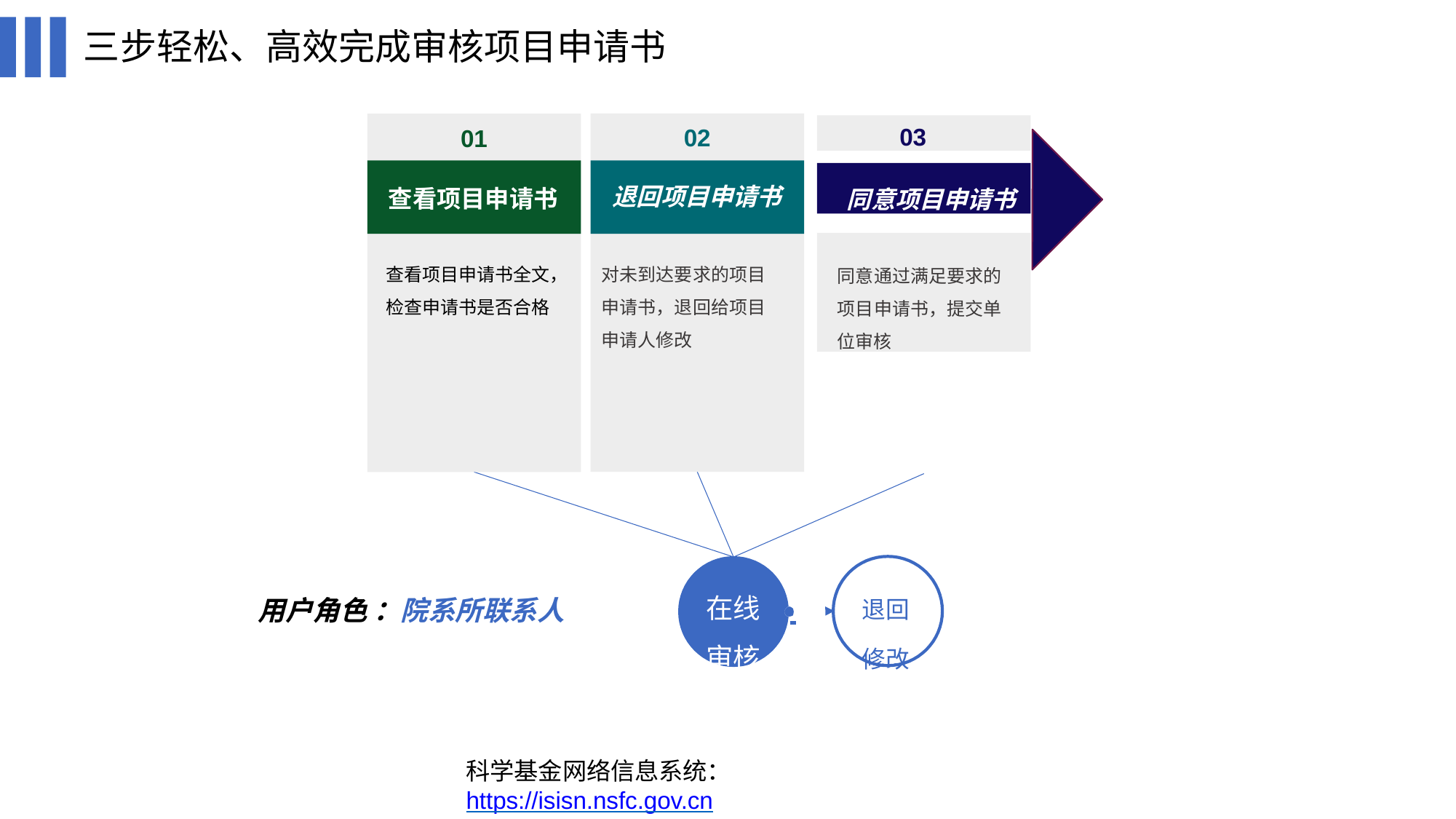

# 三步轻松、高效完成审核项目申请书

03
02
01
04

对提交但不合格的报告， 退回修改

同意项目申请书

退回项目申请书
查看项目申请书
01
01
同意通过满足要求的 项目申请书，提交单 位审核

查看项目申请书全文， 检查申请书是否合格
对未到达要求的项目 申请书，退回给项目 申请人修改

在线	 		退回 审核			修改
用户角色 ：院系所联系人

科学基金网络信息系统：https://isisn.nsfc.gov.cn